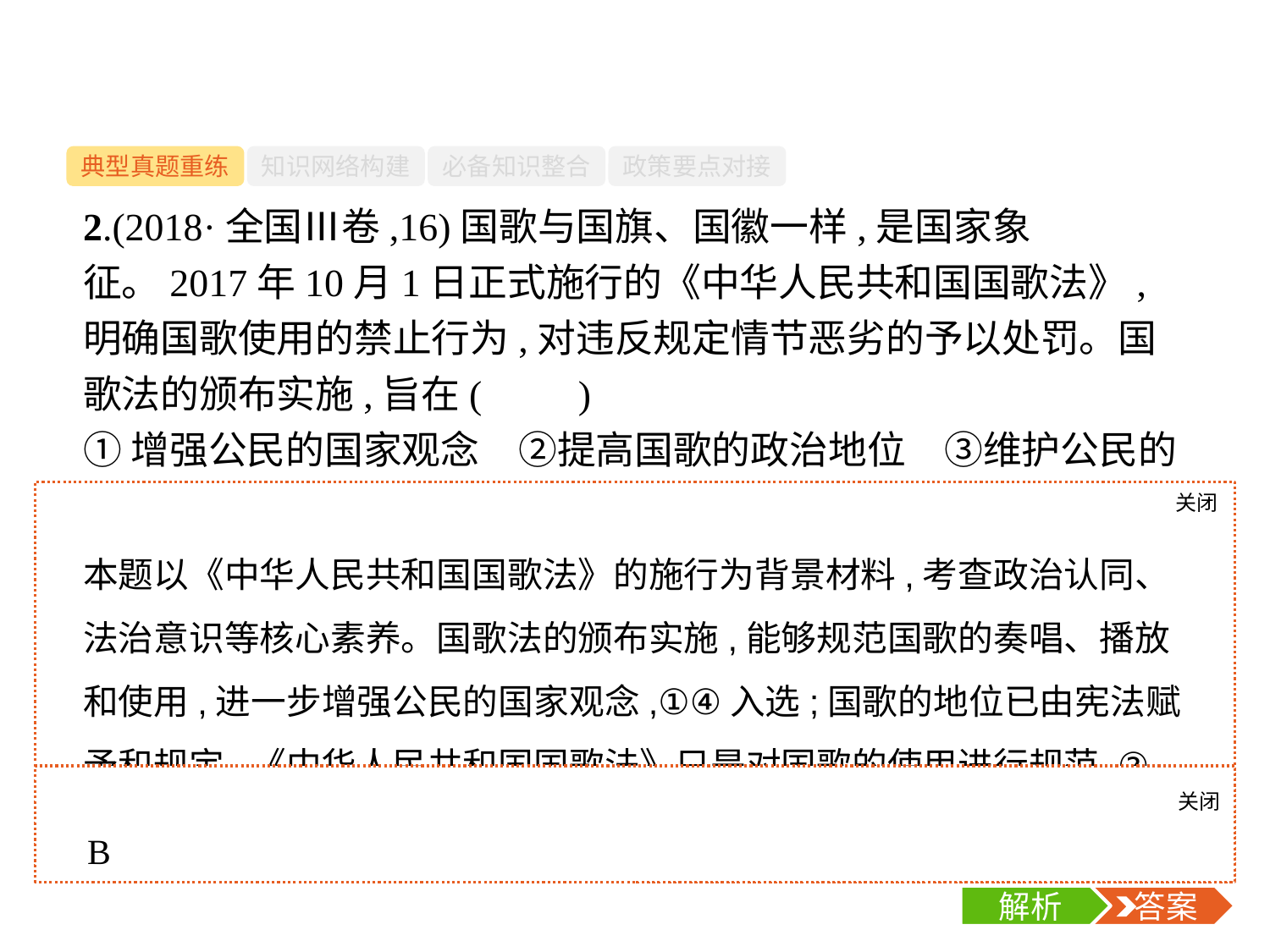

-3-
典型真题重练
知识网络构建
必备知识整合
政策要点对接
2.(2018·全国Ⅲ卷,16)国歌与国旗、国徽一样,是国家象征。2017年10月1日正式施行的《中华人民共和国国歌法》,明确国歌使用的禁止行为,对违反规定情节恶劣的予以处罚。国歌法的颁布实施,旨在(　　)
①增强公民的国家观念　②提高国歌的政治地位　③维护公民的文化活动权　④规范国歌的奏唱、播放和使用
A.①②	B.①④	C.②③	D.③④

关闭
解析

本题以《中华人民共和国国歌法》的施行为背景材料,考查政治认同、法治意识等核心素养。国歌法的颁布实施,能够规范国歌的奏唱、播放和使用,进一步增强公民的国家观念,①④入选;国歌的地位已由宪法赋予和规定,《中华人民共和国国歌法》只是对国歌的使用进行规范,②说法不符合题意;③并非国歌法颁布实施的目的。

关闭
解析
  答案

B
解析
  答案